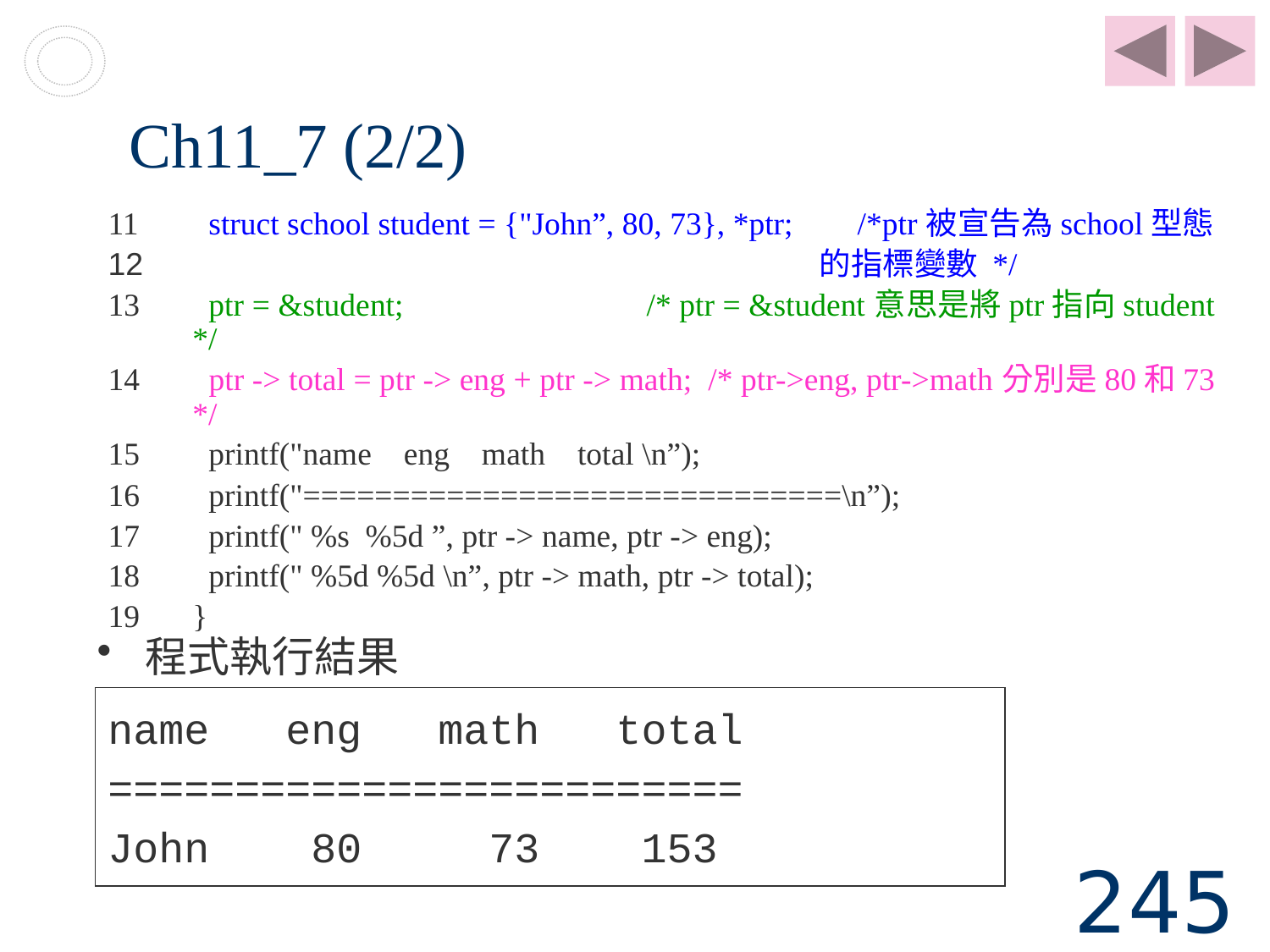

# Ch11_7 (2/2)
  struct school student = {"John”, 80, 73}, *ptr;        /*ptr被宣告為school型態
                                                                                      的指標變數 */
  ptr = &student;                              /* ptr = &student意思是將ptr指向student */
  ptr -> total = ptr -> eng + ptr -> math;  /* ptr->eng, ptr->math分別是80和73 */
  printf("name    eng    math    total \n”);
  printf("==============================\n”);
  printf(" %s  %5d ”, ptr -> name, ptr -> eng);
  printf(" %5d %5d \n”, ptr -> math, ptr -> total);
}
程式執行結果

name   eng   math   total
=========================
John    80     73    153
245